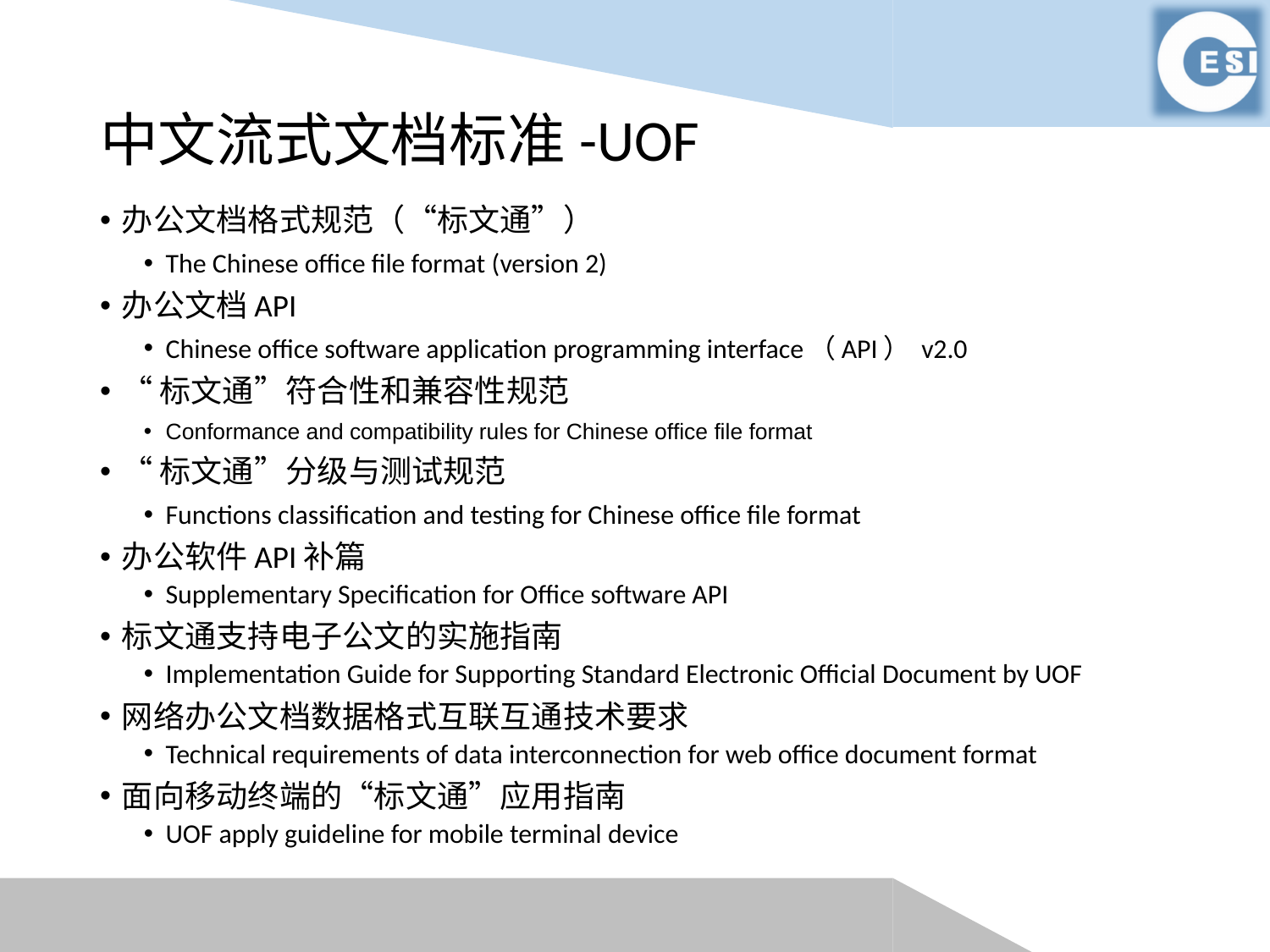

# 中文流式文档标准-UOF
办公文档格式规范（“标文通”）
The Chinese office file format (version 2)
办公文档API
Chinese office software application programming interface（API） v2.0
“标文通”符合性和兼容性规范
Conformance and compatibility rules for Chinese office file format
“标文通”分级与测试规范
Functions classification and testing for Chinese office file format
办公软件API补篇
Supplementary Specification for Office software API
标文通支持电子公文的实施指南
Implementation Guide for Supporting Standard Electronic Official Document by UOF
网络办公文档数据格式互联互通技术要求
Technical requirements of data interconnection for web office document format
面向移动终端的“标文通”应用指南
UOF apply guideline for mobile terminal device